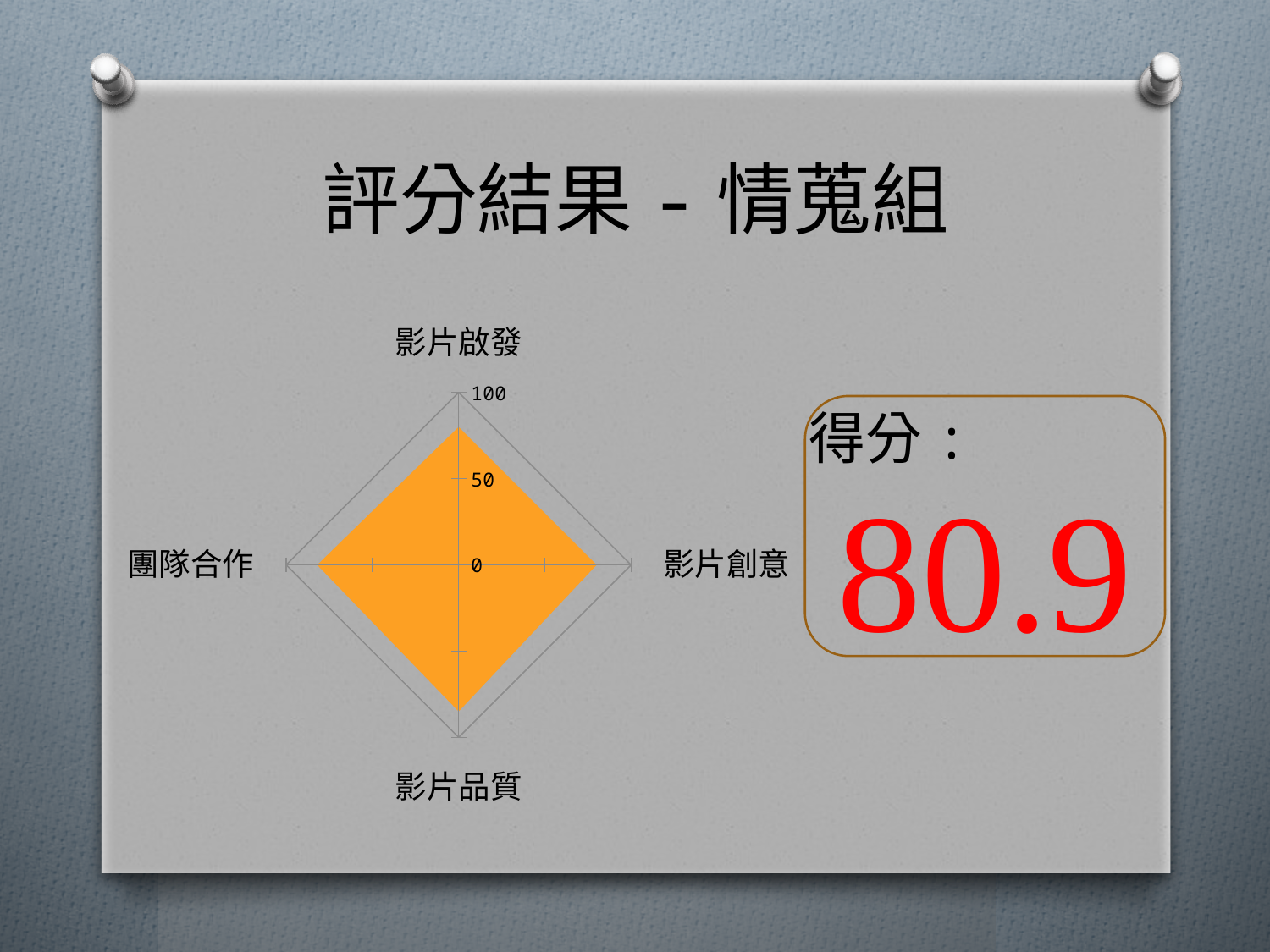

# 評分結果-情蒐組

### Chart

| Category | 給分 |
|---|---|
| 影片啟發 | 80.0 |
| 影片創意 | 80.0 |
| 影片品質 | 85.0 |
| 團隊合作 | 82.0 |
得分:

80.9